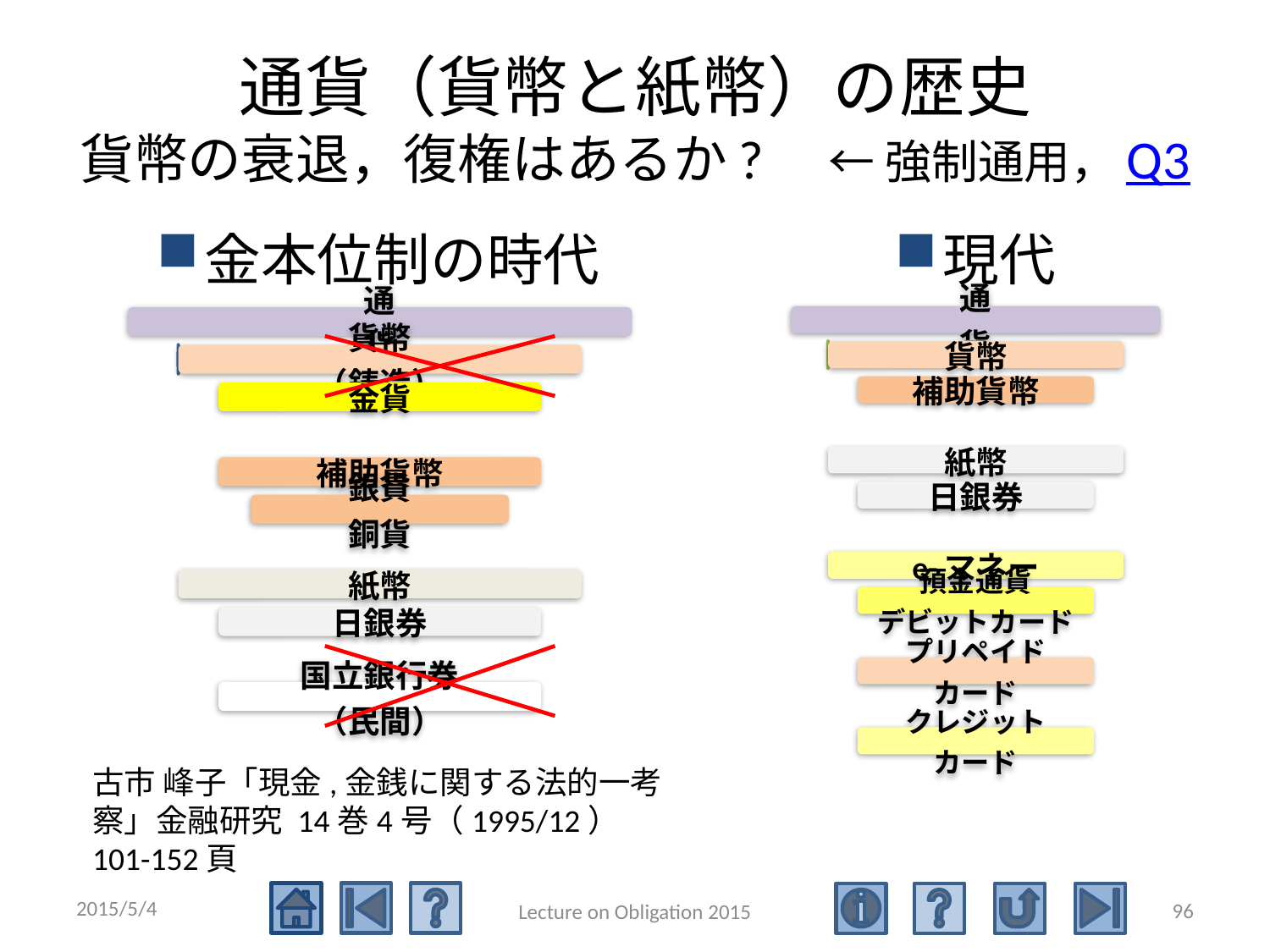

# 通貨（貨幣と紙幣）の歴史 貨幣の衰退，復権はあるか?　← 強制通用，Q3
金本位制の時代
現代
通
貨
貨幣
補助貨幣
紙幣
日銀券
e-マネー
プリペイド
カード
クレジット
カード
通
貨
金貨
補助貨幣
紙幣
日銀券
国立銀行券
（民間）
銀貨
銅貨
古市 峰子「現金,金銭に関する法的一考察」金融研究 14巻4号（1995/12） 101-152頁
2015/5/4
96
Lecture on Obligation 2015